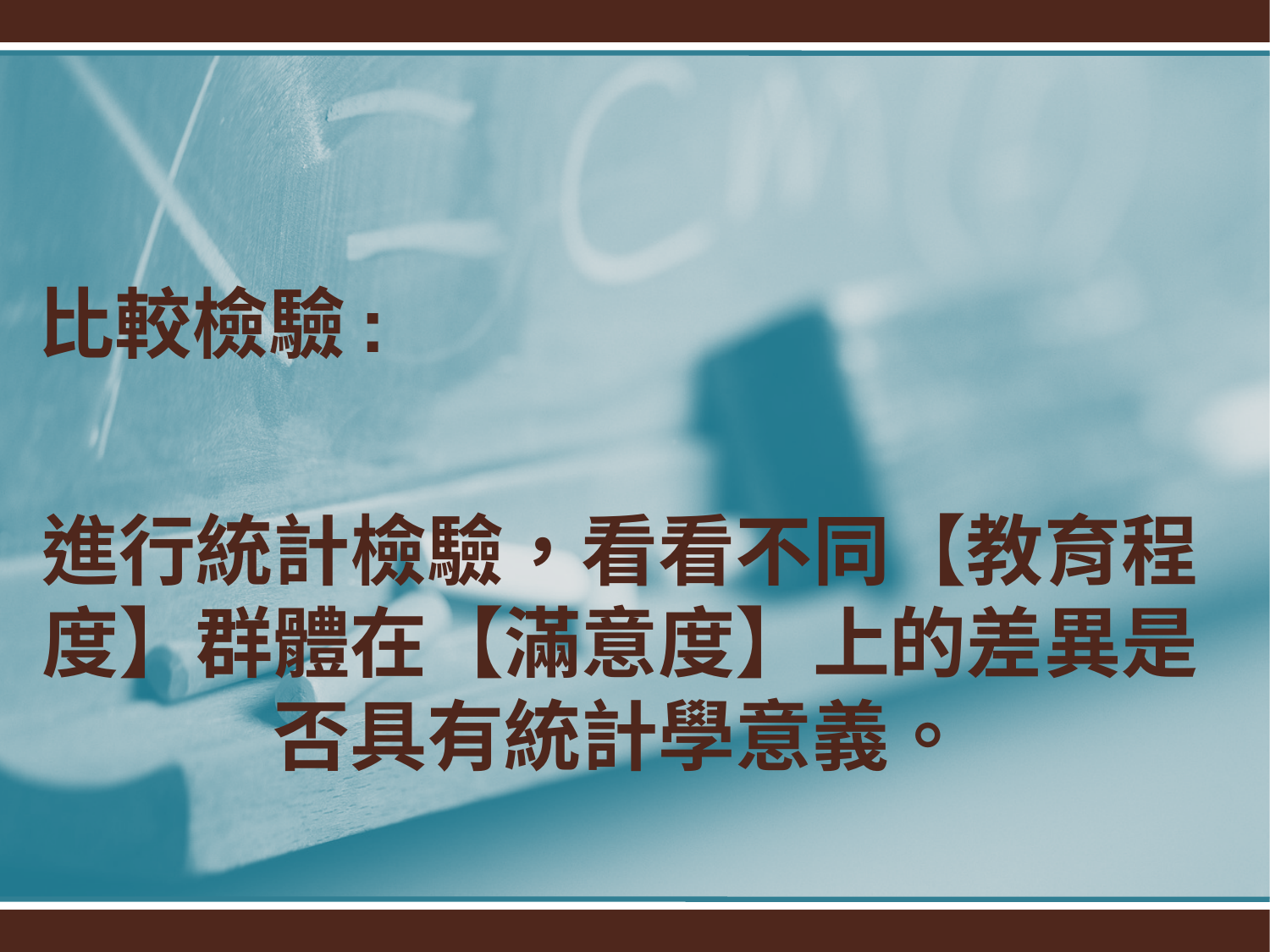

比較檢驗:

進行統計檢驗，看看不同【教育程度】群體在【滿意度】上的差異是否具有統計學意義。